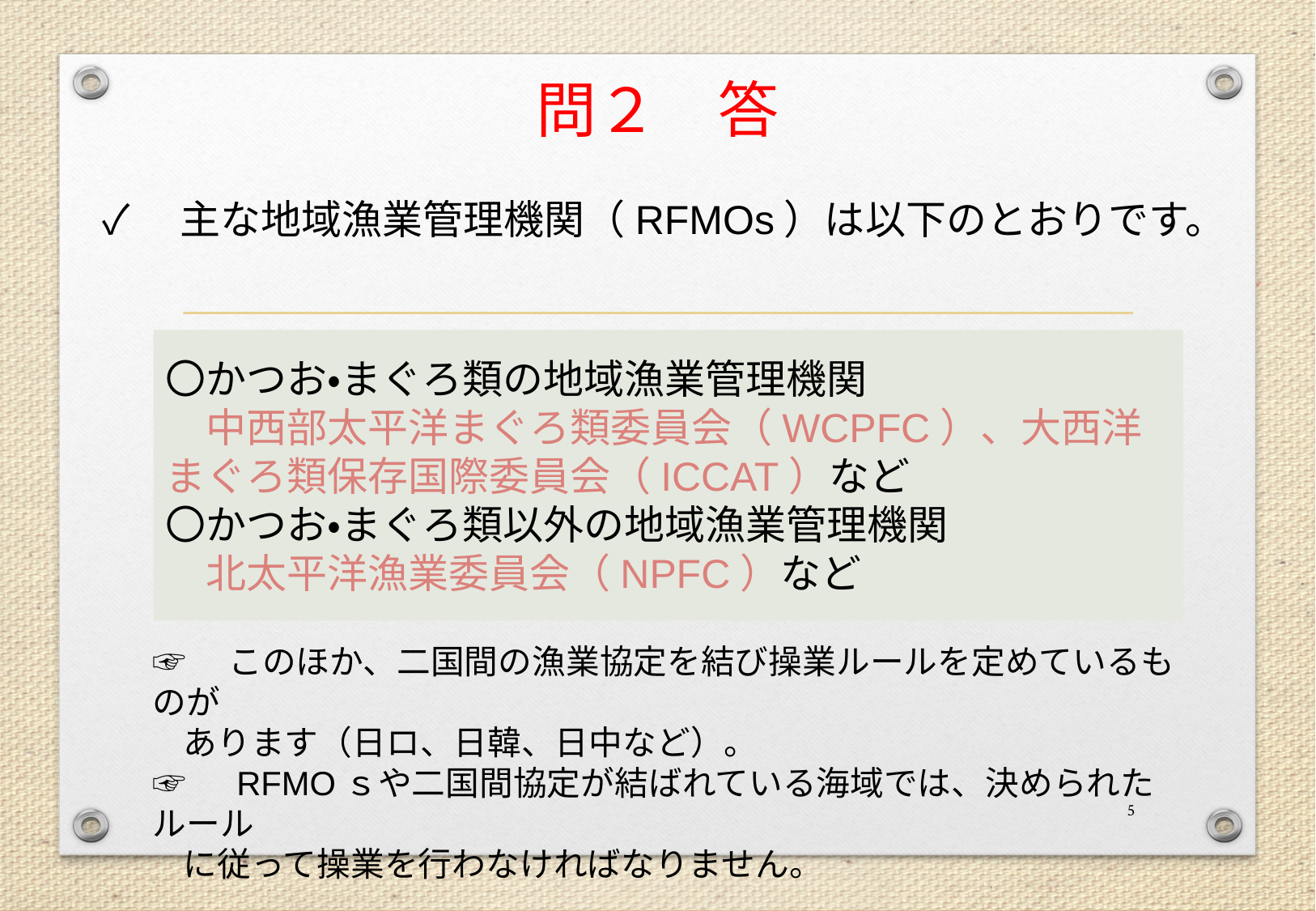

問２　答
✓　主な地域漁業管理機関（RFMOs）は以下のとおりです。
〇かつお・まぐろ類の地域漁業管理機関
　中西部太平洋まぐろ類委員会（WCPFC）、大西洋まぐろ類保存国際委員会（ICCAT）など
〇かつお・まぐろ類以外の地域漁業管理機関
　北太平洋漁業委員会（NPFC）など
☞　このほか、二国間の漁業協定を結び操業ルールを定めているものが
   あります（日ロ、日韓、日中など）。
☞　RFMOｓや二国間協定が結ばれている海域では、決められたルール
   に従って操業を行わなければなりません。
5